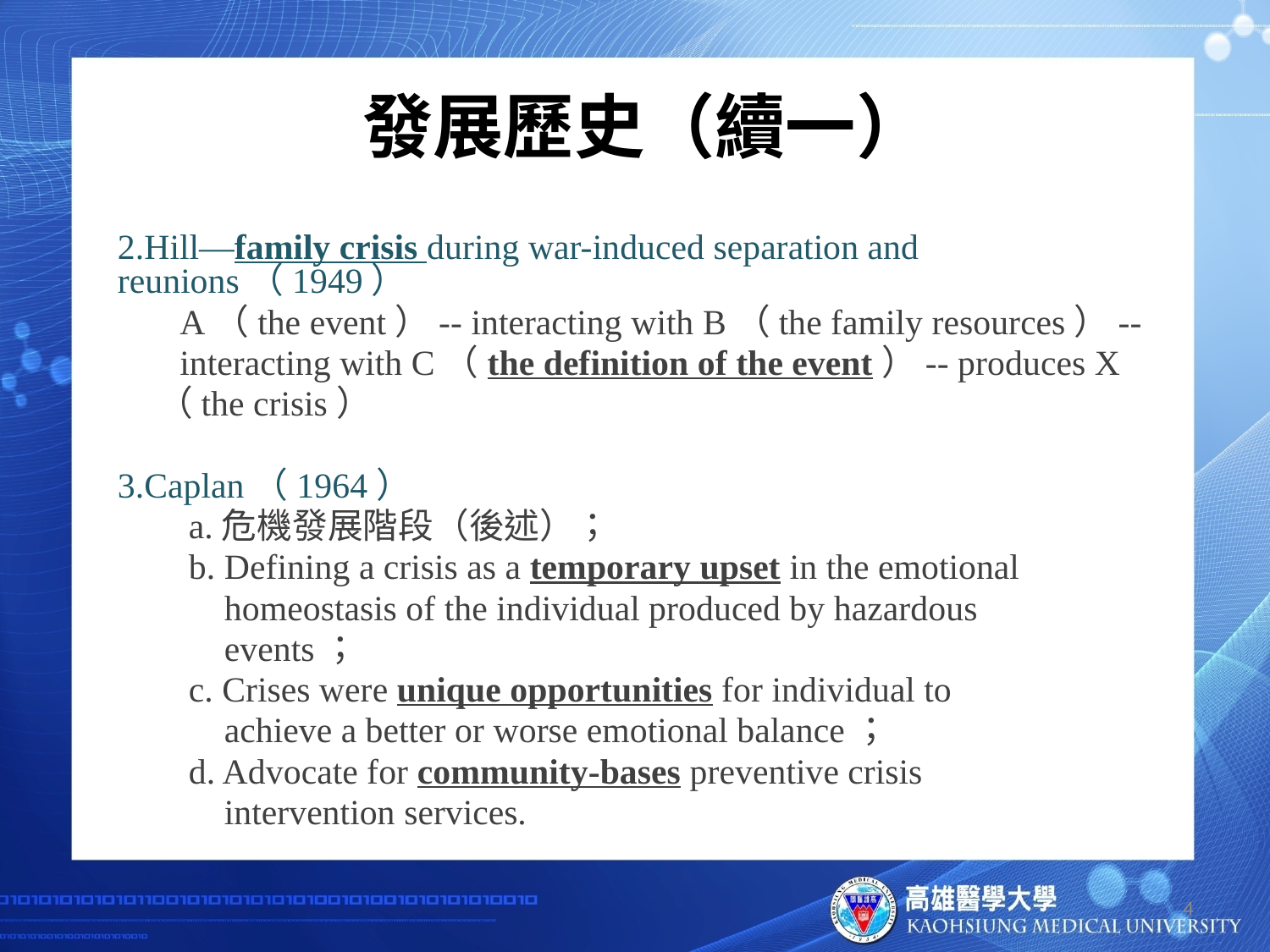

# 發展歷史（續一）
2.Hill—family crisis during war-induced separation and reunions（1949）
       A（the event）-- interacting with B（the family resources）--
       interacting with C（the definition of the event）-- produces X
    （the crisis）

3.Caplan（1964）
        a.危機發展階段（後述）；
        b. Defining a crisis as a temporary upset in the emotional
            homeostasis of the individual produced by hazardous
            events；
        c. Crises were unique opportunities for individual to
            achieve a better or worse emotional balance；
        d. Advocate for community-bases preventive crisis
            intervention services.
4